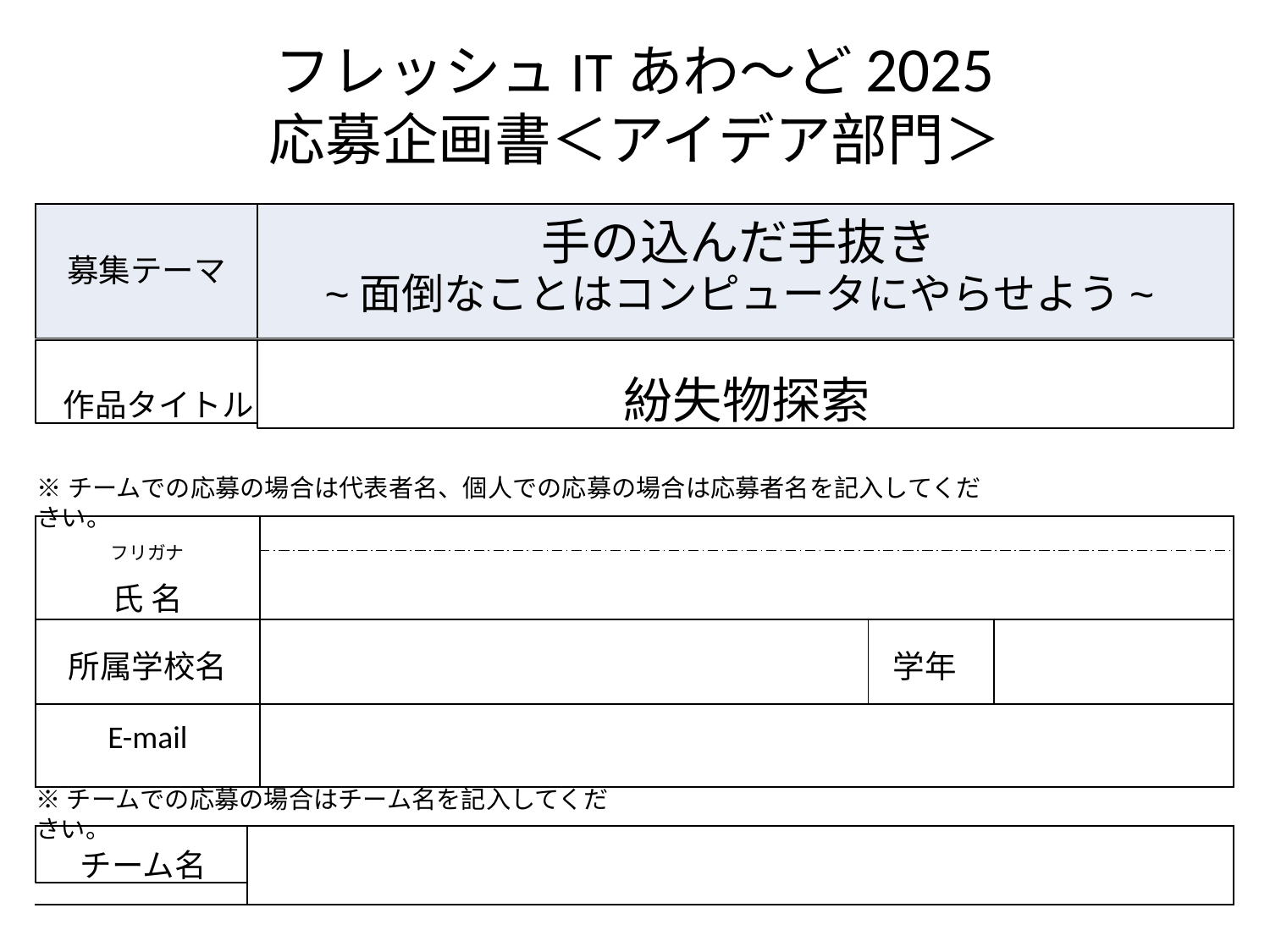

フレッシュITあわ～ど2025
応募企画書＜アイデア部門＞
| 募集テーマ | 手の込んだ手抜き ~面倒なことはコンピュータにやらせよう~ |
| --- | --- |

作品タイトル
紛失物探索
※チームでの応募の場合は代表者名、個人での応募の場合は応募者名を記入してください。
| フリガナ 氏 名 |  |  |  |
| --- | --- | --- | --- |
| 所属学校名 |  | 学年 |  |
| E-mail |  |  |  |
※チームでの応募の場合はチーム名を記入してください。

チーム名